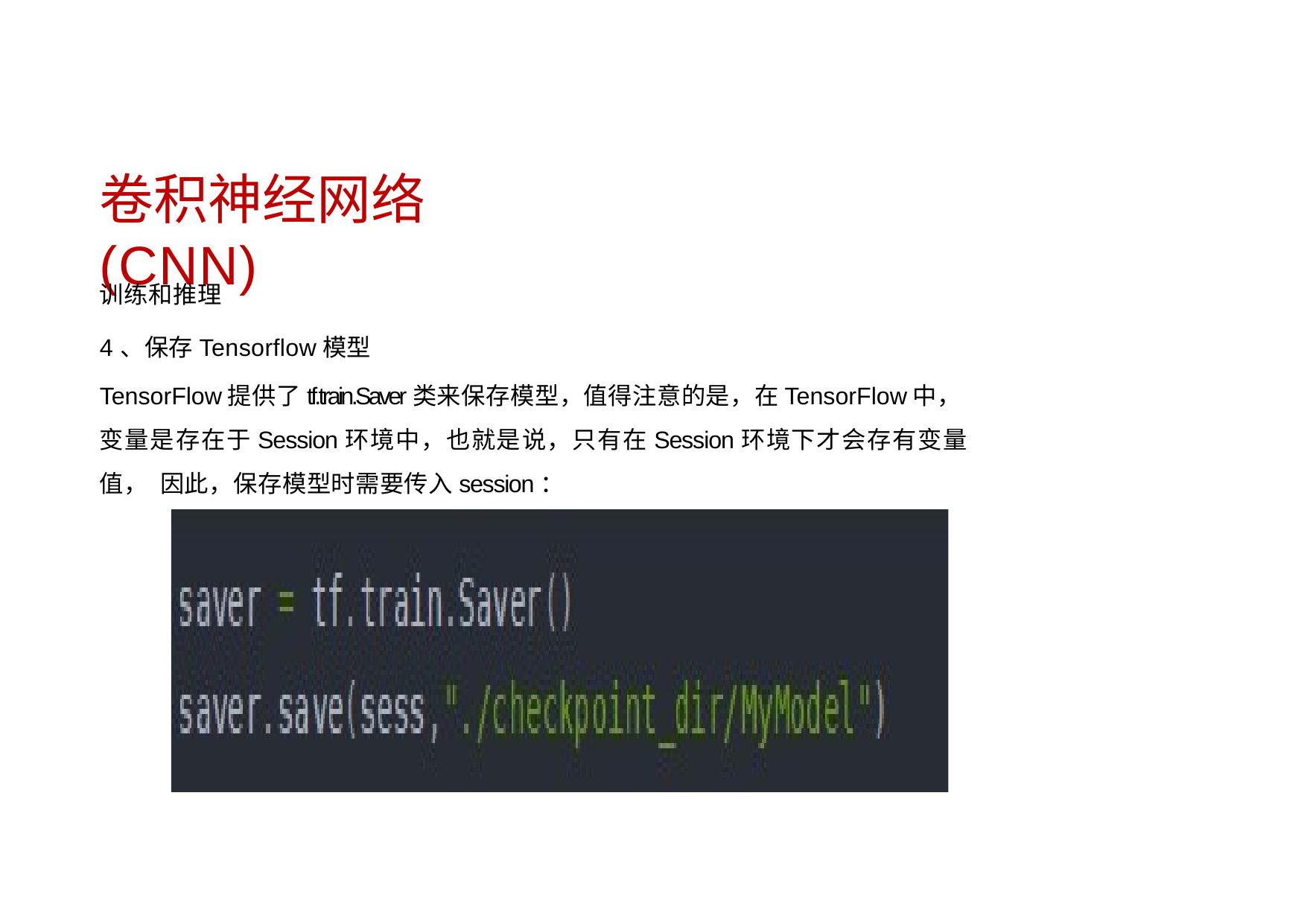

# 卷积神经网络(CNN)
训练和推理
4、保存Tensorflow模型
TensorFlow提供了tf.train.Saver类来保存模型，值得注意的是，在TensorFlow中，  变量是存在于Session环境中，也就是说，只有在Session环境下才会存有变量值，  因此，保存模型时需要传入session：